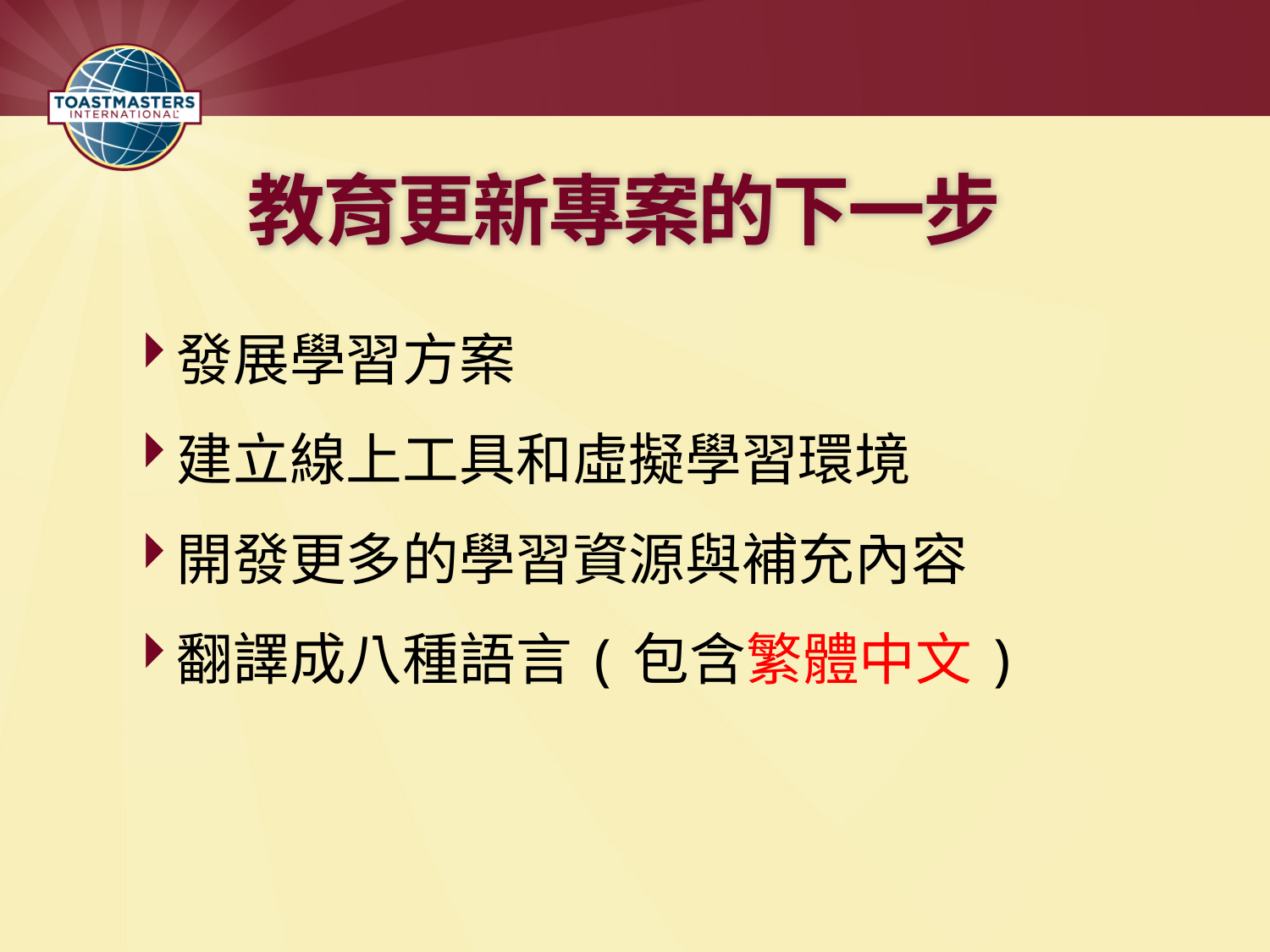

# 教育更新專案的下一步
發展學習方案
建立線上工具和虛擬學習環境
開發更多的學習資源與補充內容
翻譯成八種語言(包含繁體中文)